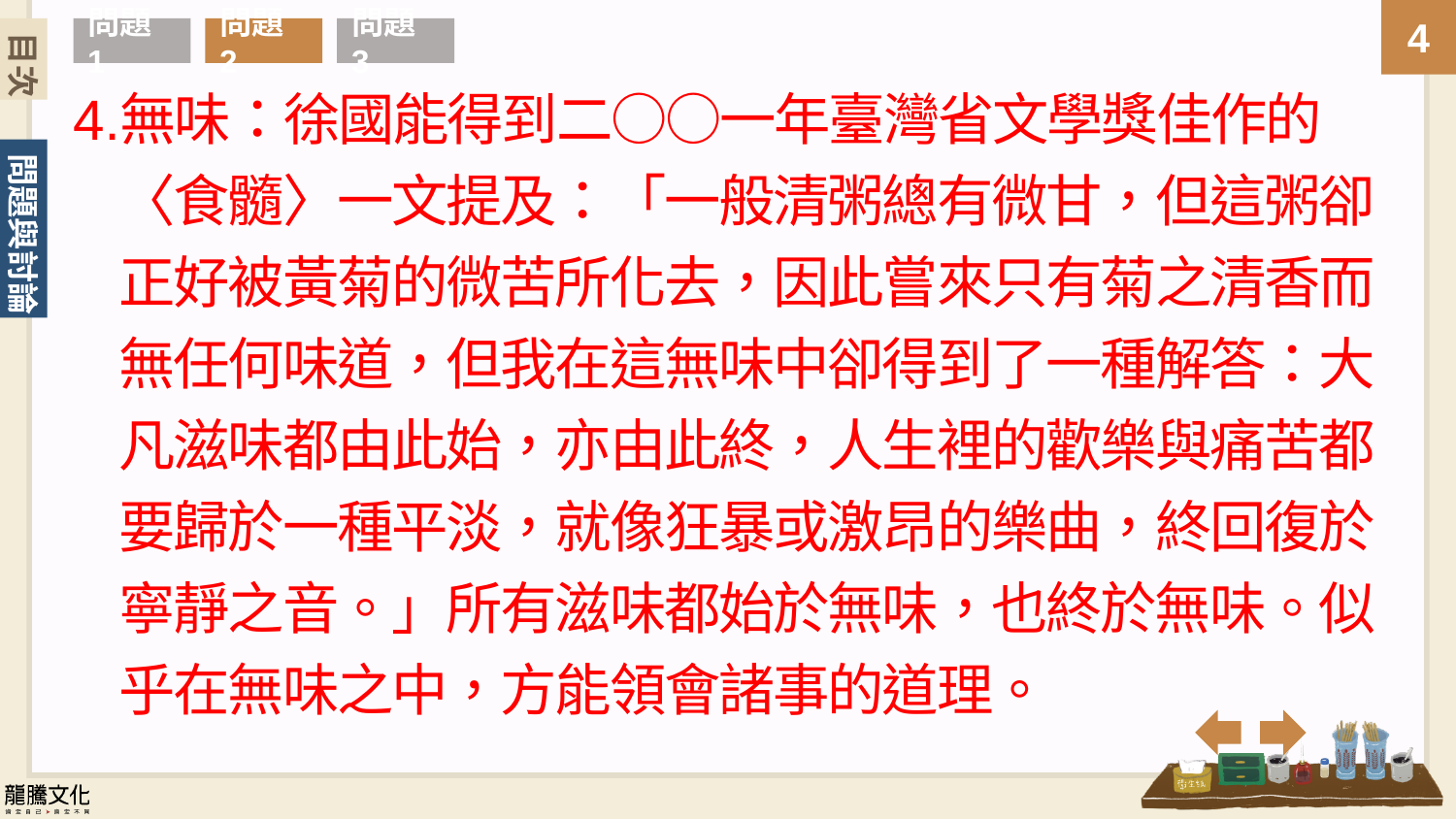

目次
問題1
問題2
問題3
無味：徐國能得到二○○一年臺灣省文學獎佳作的〈食髓〉一文提及：「一般清粥總有微甘，但這粥卻正好被黃菊的微苦所化去，因此嘗來只有菊之清香而無任何味道，但我在這無味中卻得到了一種解答：大凡滋味都由此始，亦由此終，人生裡的歡樂與痛苦都要歸於一種平淡，就像狂暴或激昂的樂曲，終回復於寧靜之音。」所有滋味都始於無味，也終於無味。似乎在無味之中，方能領會諸事的道理。